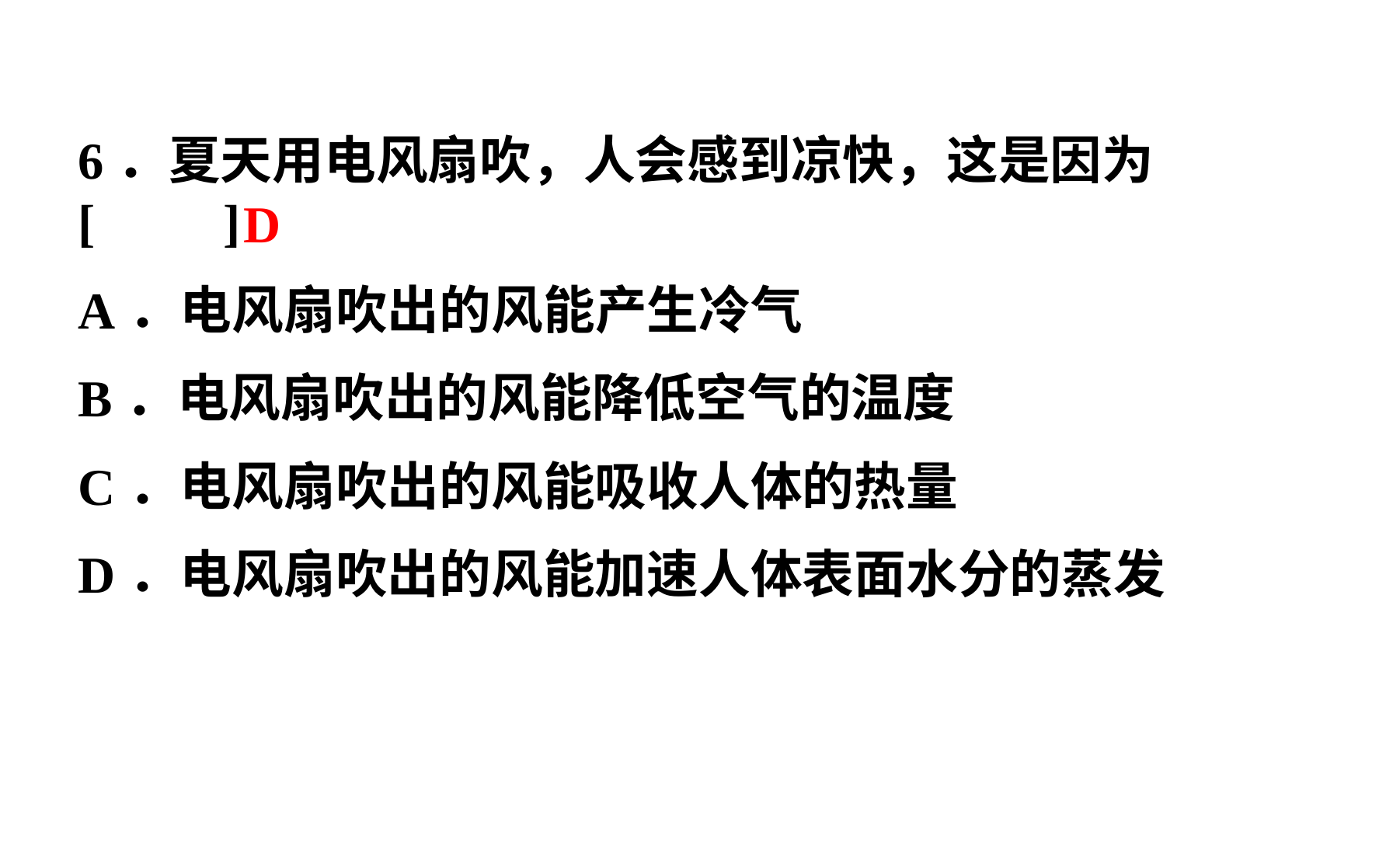

6．夏天用电风扇吹，人会感到凉快，这是因为	[   　 ]
A．电风扇吹出的风能产生冷气
B．电风扇吹出的风能降低空气的温度
C．电风扇吹出的风能吸收人体的热量
D．电风扇吹出的风能加速人体表面水分的蒸发
D